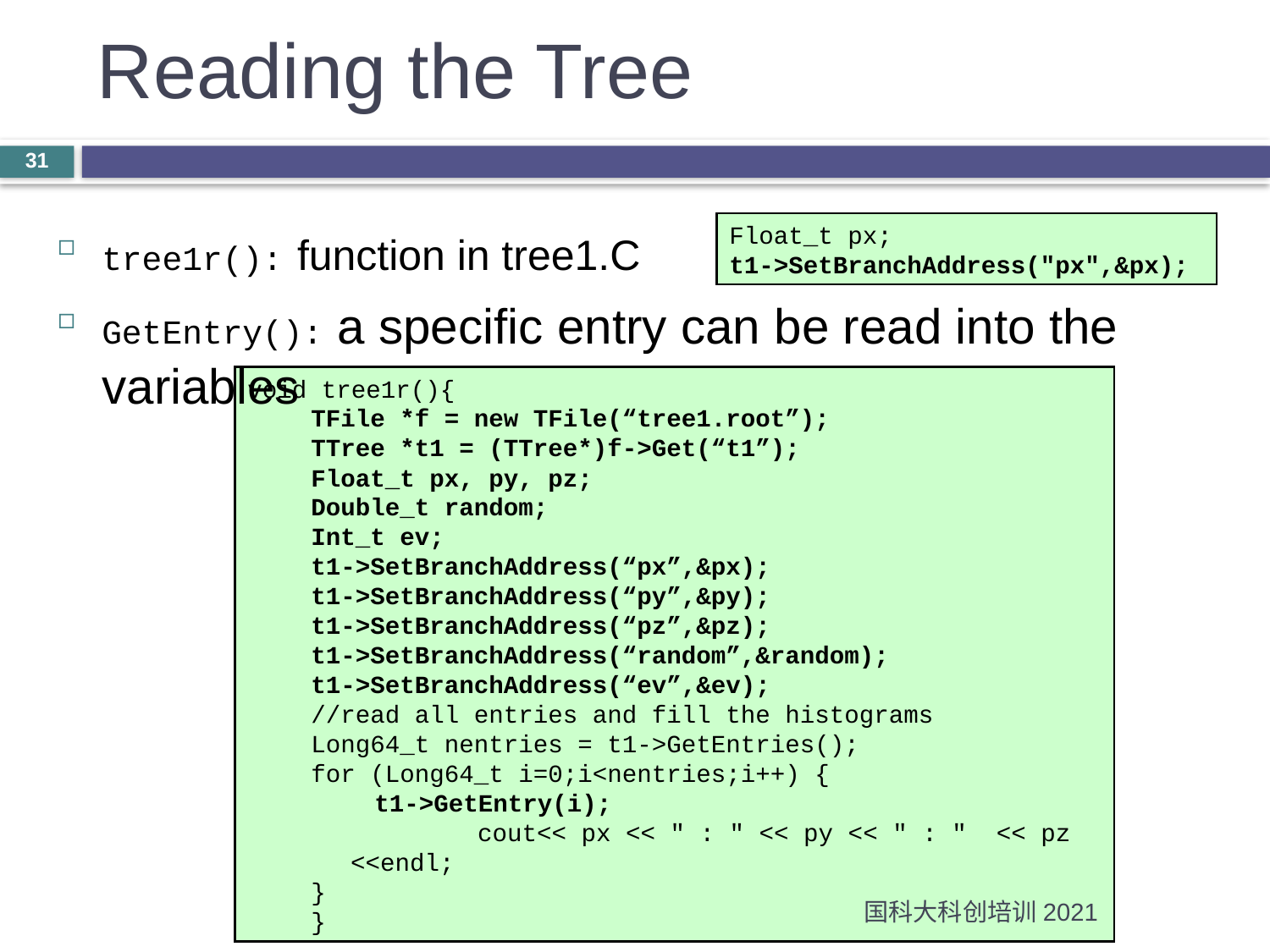

Reading the Tree
tree1r(): function in tree1.C
GetEntry(): a specific entry can be read into the variables

Float_t px;
t1->SetBranchAddress("px",&px);
void tree1r(){
TFile *f = new TFile(“tree1.root”);
TTree *t1 = (TTree*)f->Get(“t1”);
Float_t px, py, pz;
Double_t random;
Int_t ev;
t1->SetBranchAddress(“px”,&px);
t1->SetBranchAddress(“py”,&py);
t1->SetBranchAddress(“pz”,&pz);
t1->SetBranchAddress(“random”,&random);
t1->SetBranchAddress(“ev”,&ev);
//read all entries and fill the histograms
Long64_t nentries = t1->GetEntries();
for (Long64_t i=0;i<nentries;i++) {
t1->GetEntry(i);
		cout<< px << " : " << py << " : "  << pz <<endl;
}
}
国科大科创培训2021
31